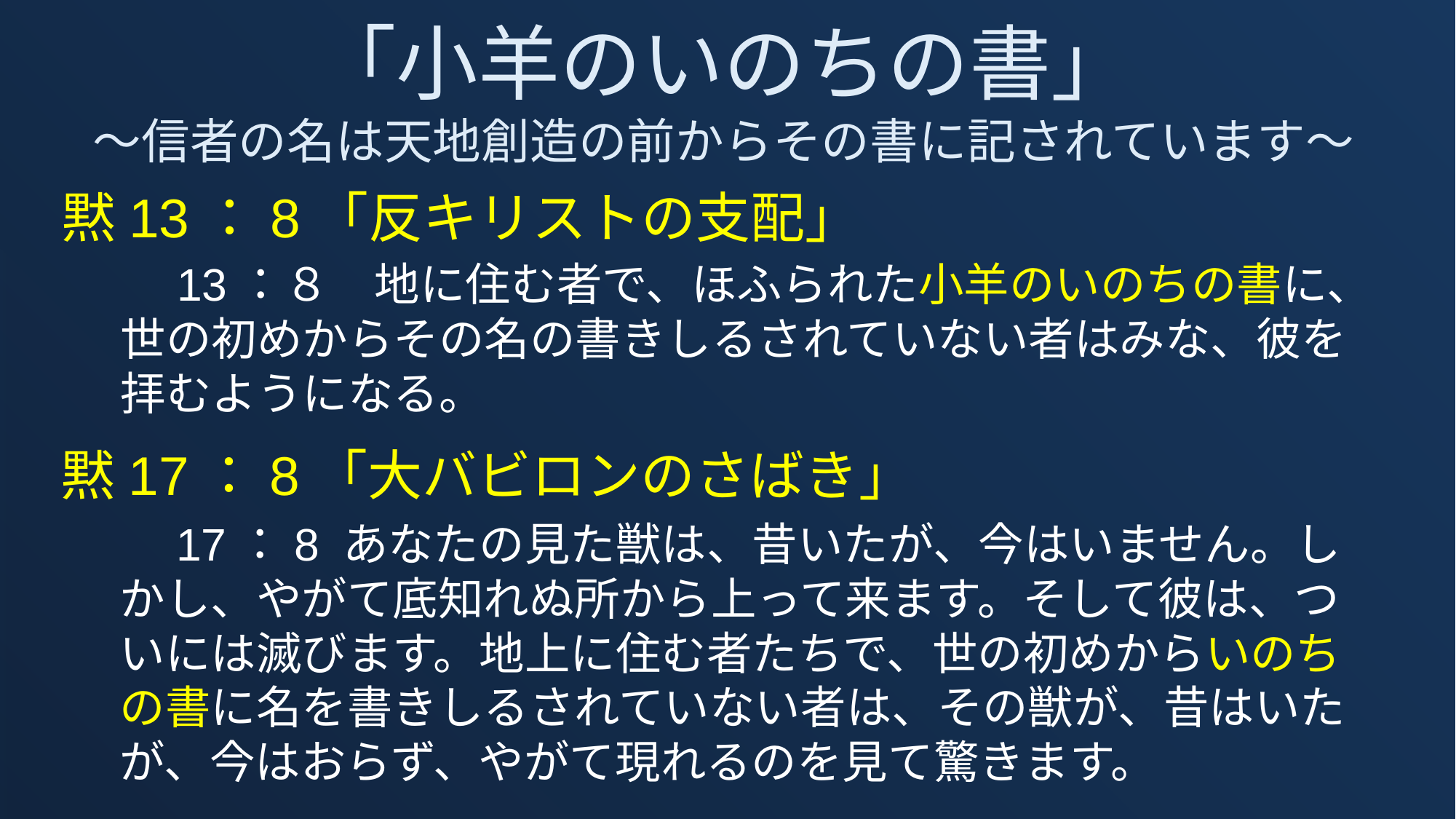

「小羊のいのちの書」
～信者の名は天地創造の前からその書に記されています～
黙13：8「反キリストの支配」
　13：８　地に住む者で、ほふられた小羊のいのちの書に、世の初めからその名の書きしるされていない者はみな、彼を拝むようになる。
黙17：8「大バビロンのさばき」
　17：8 あなたの見た獣は、昔いたが、今はいません。しかし、やがて底知れぬ所から上って来ます。そして彼は、ついには滅びます。地上に住む者たちで、世の初めからいのちの書に名を書きしるされていない者は、その獣が、昔はいたが、今はおらず、やがて現れるのを見て驚きます。